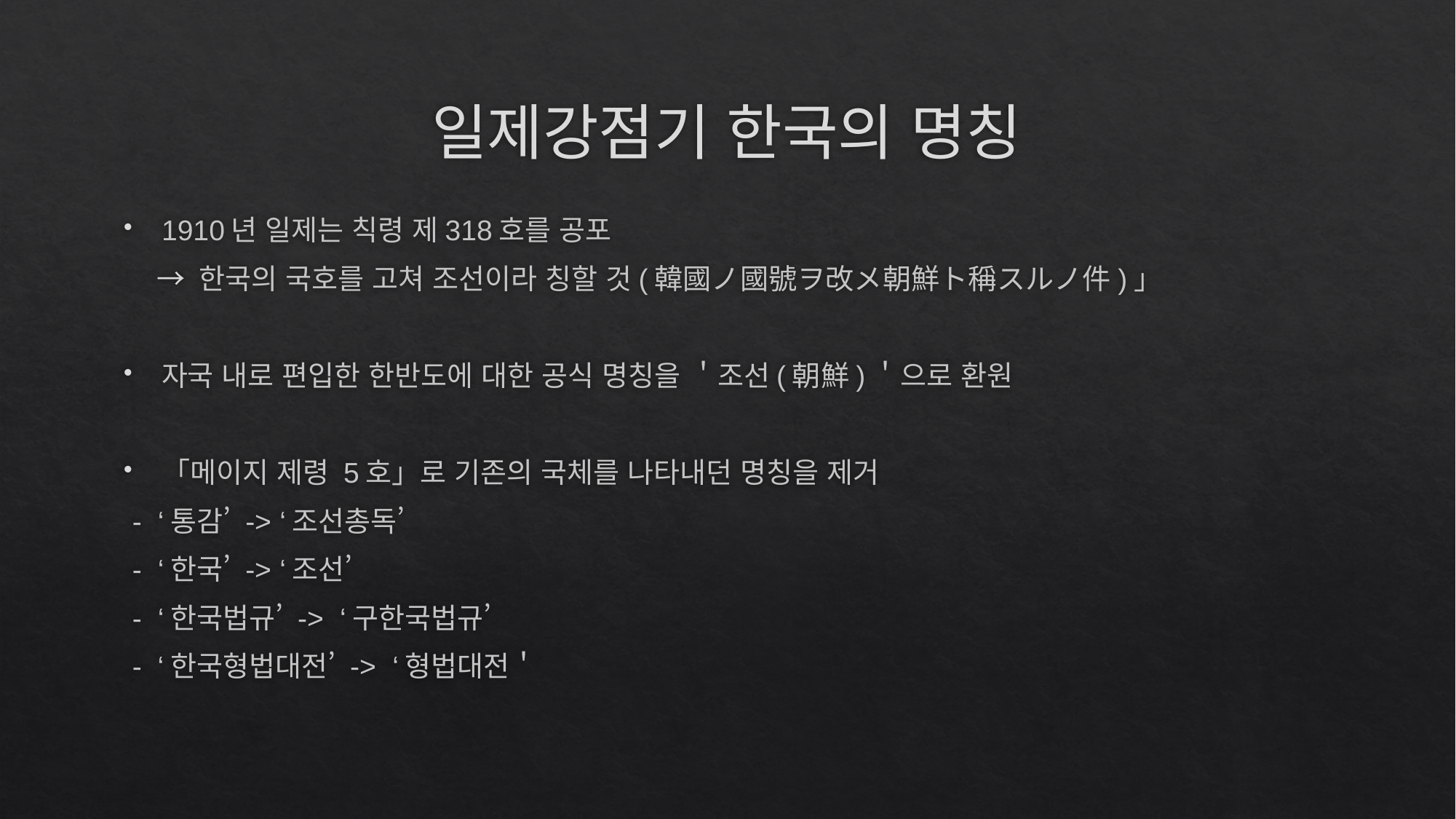

# 일제강점기 한국의 명칭
1910년 일제는 칙령 제318호를 공포
    → 한국의 국호를 고쳐 조선이라 칭할 것(韓國ノ國號ヲ改メ朝鮮ト稱スルノ件)」

자국 내로 편입한 한반도에 대한 공식 명칭을 ＇조선(朝鮮)＇으로 환원

「메이지 제령 5호」로 기존의 국체를 나타내던 명칭을 제거
 -  ‘통감’ -> ‘조선총독’
 -  ‘한국’ -> ‘조선’
 -  ‘한국법규’ ->  ‘구한국법규’
 -  ‘한국형법대전’ ->  ‘형법대전＇